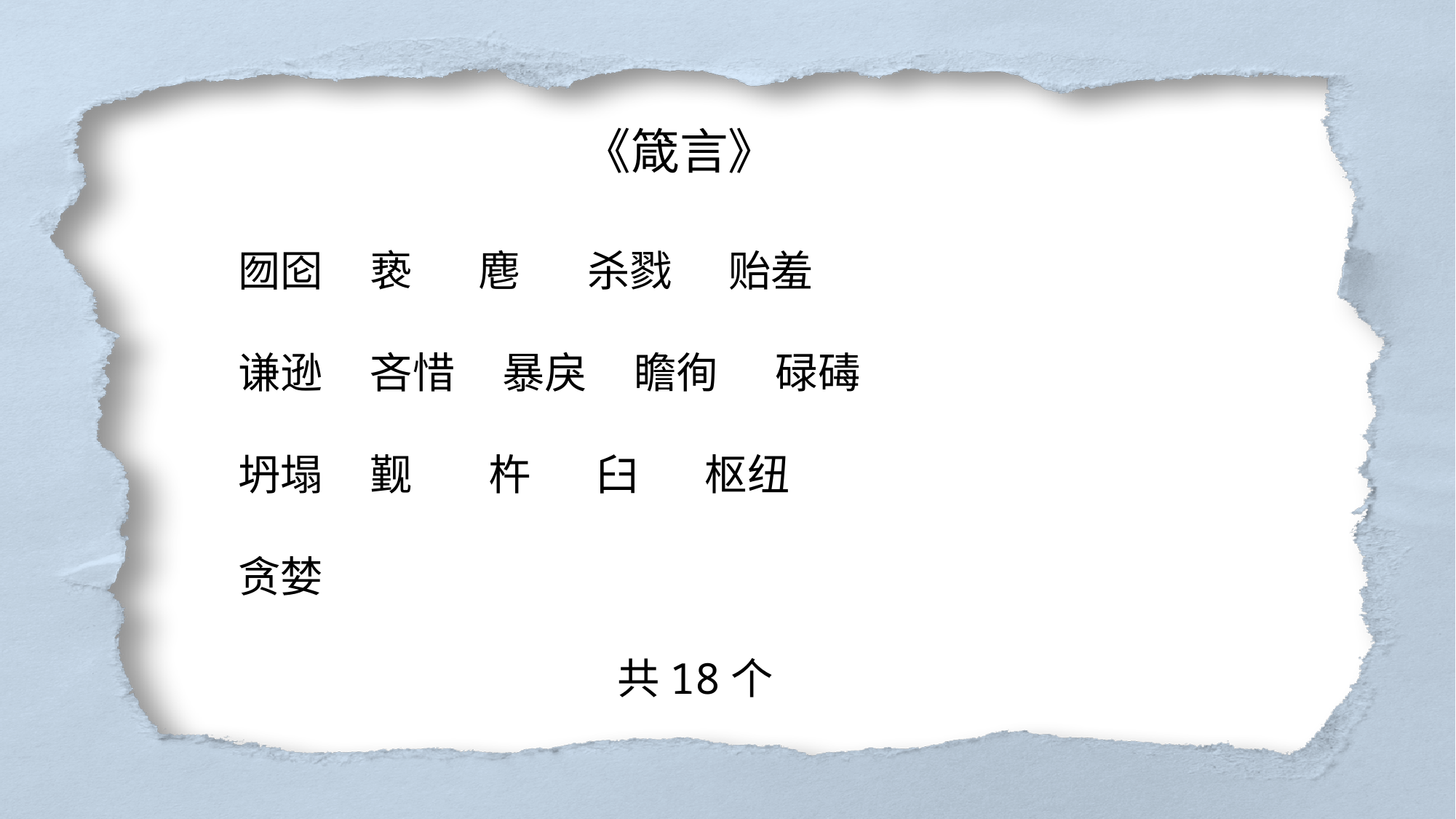

《箴言》
囫囵     亵       麀       杀戮      贻羞

谦逊     吝惜     暴戾     瞻徇      碌碡

坍塌     觐        杵       臼       枢纽

贪婪

                                       共18个